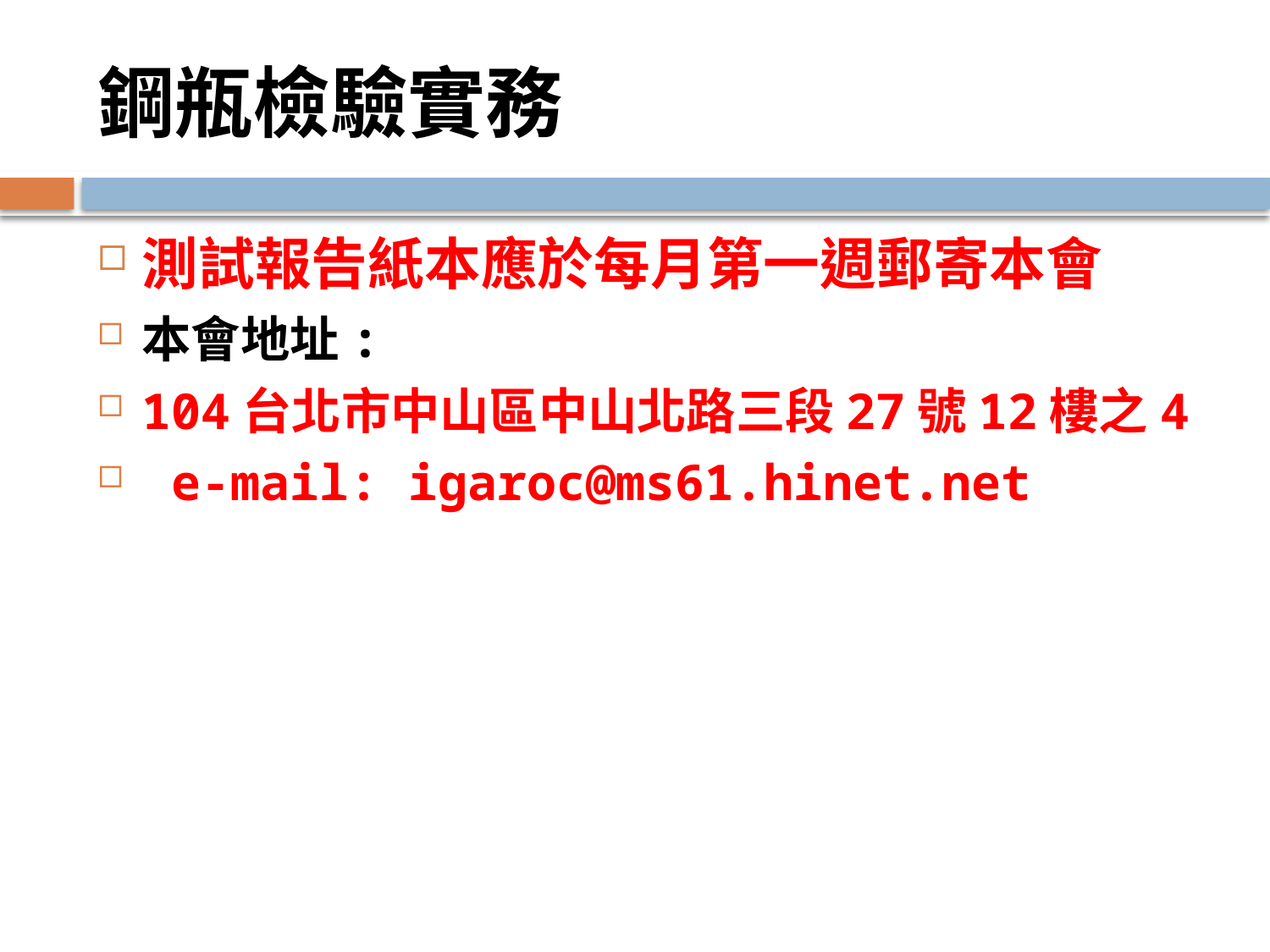

# 鋼瓶檢驗實務
測試報告紙本應於每月第一週郵寄本會
本會地址:
104台北市中山區中山北路三段27號12樓之4
 e-mail: igaroc@ms61.hinet.net